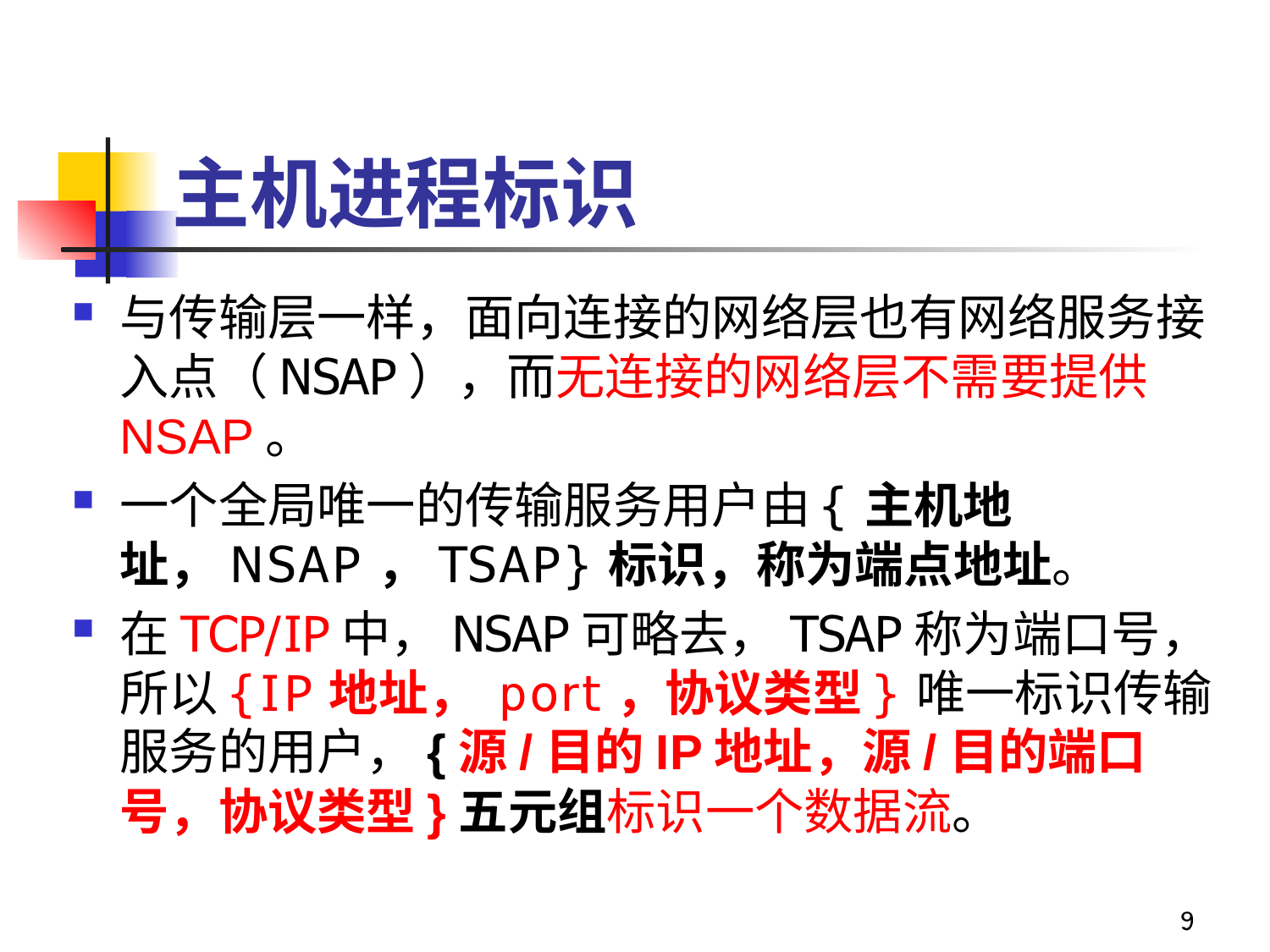

# 主机进程标识
与传输层一样，面向连接的网络层也有网络服务接入点（NSAP），而无连接的网络层不需要提供NSAP。
一个全局唯一的传输服务用户由{主机地址，NSAP，TSAP}标识，称为端点地址。
在TCP/IP中，NSAP可略去，TSAP称为端口号，所以{IP地址， port，协议类型}唯一标识传输服务的用户，{源/目的IP地址，源/目的端口号，协议类型}五元组标识一个数据流。
9